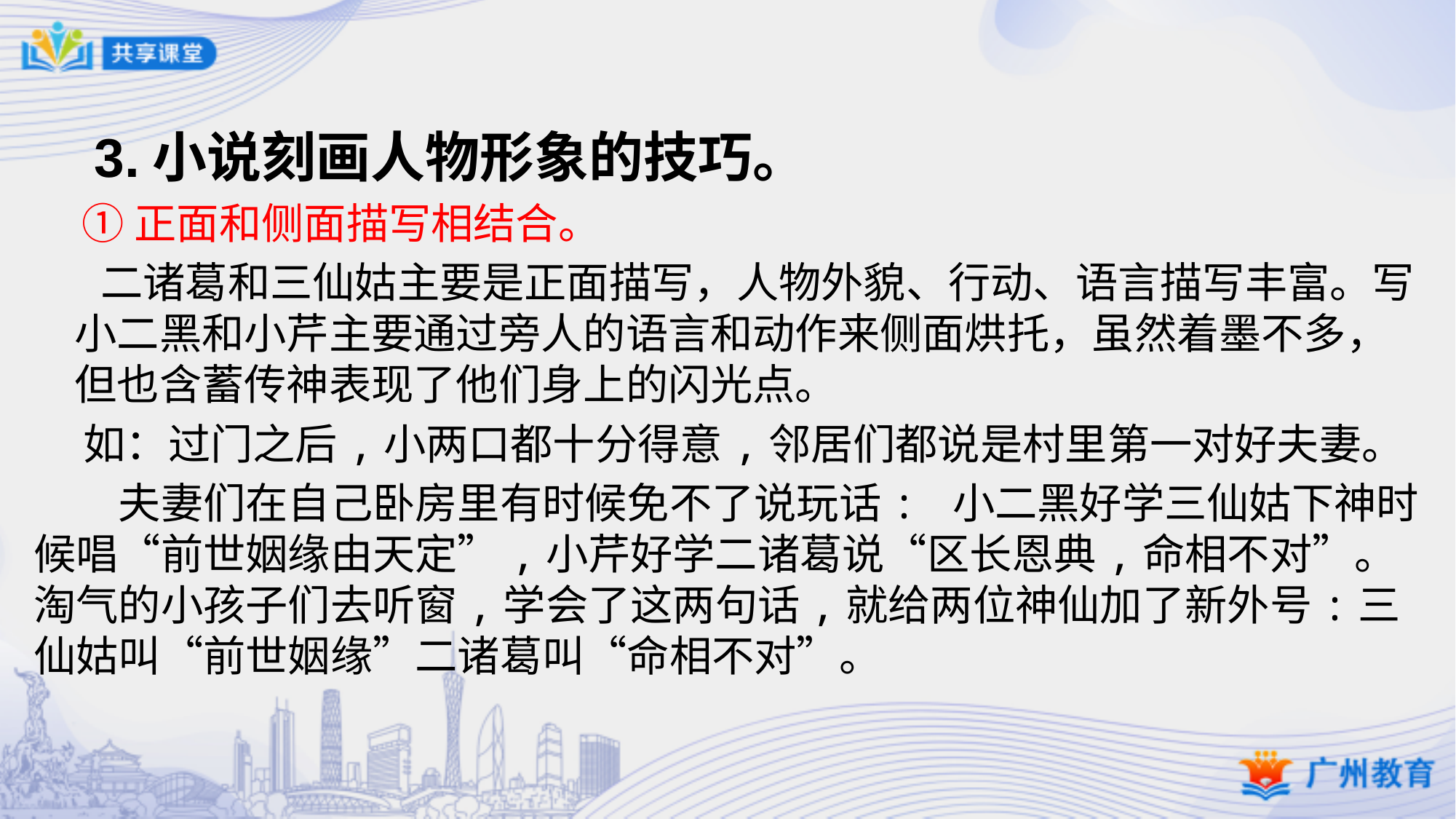

3.小说刻画人物形象的技巧。
     ①正面和侧面描写相结合。
      二诸葛和三仙姑主要是正面描写，人物外貌、行动、语言描写丰富。写小二黑和小芹主要通过旁人的语言和动作来侧面烘托，虽然着墨不多，但也含蓄传神表现了他们身上的闪光点。
     如：过门之后,小两口都十分得意,邻居们都说是村里第一对好夫妻。
　　夫妻们在自己卧房里有时候免不了说玩话: 小二黑好学三仙姑下神时候唱“前世姻缘由天定”,小芹好学二诸葛说“区长恩典,命相不对”。淘气的小孩子们去听窗,学会了这两句话,就给两位神仙加了新外号:三仙姑叫“前世姻缘”二诸葛叫“命相不对”。